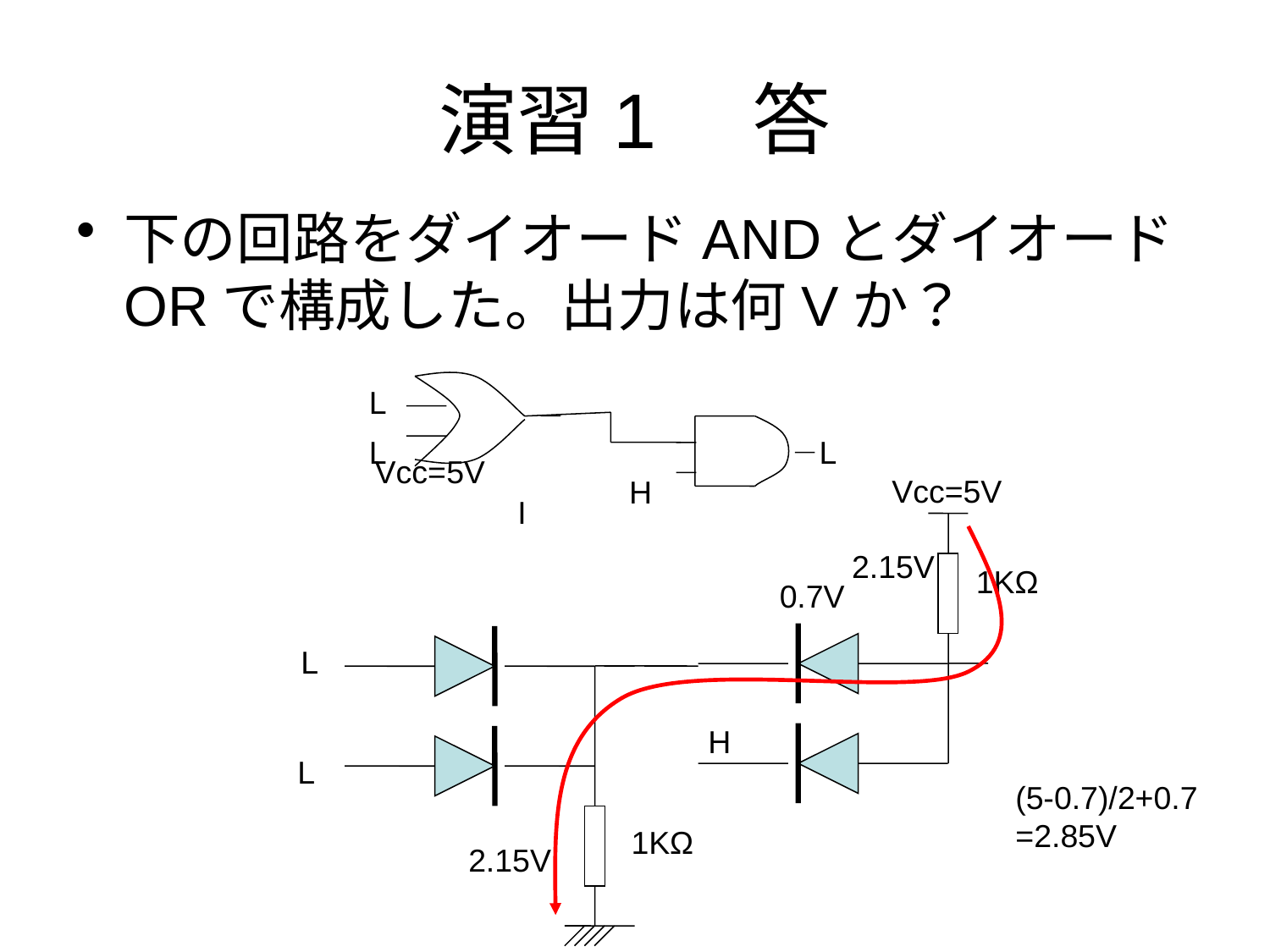

# 演習1　答
下の回路をダイオードANDとダイオードORで構成した。出力は何Vか？

L

L
L

Vcc=5V

Vcc=5V
H

I

2.15V

1KΩ
0.7V

L

H

L

(5-0.7)/2+0.7
=2.85V

1KΩ
2.15V